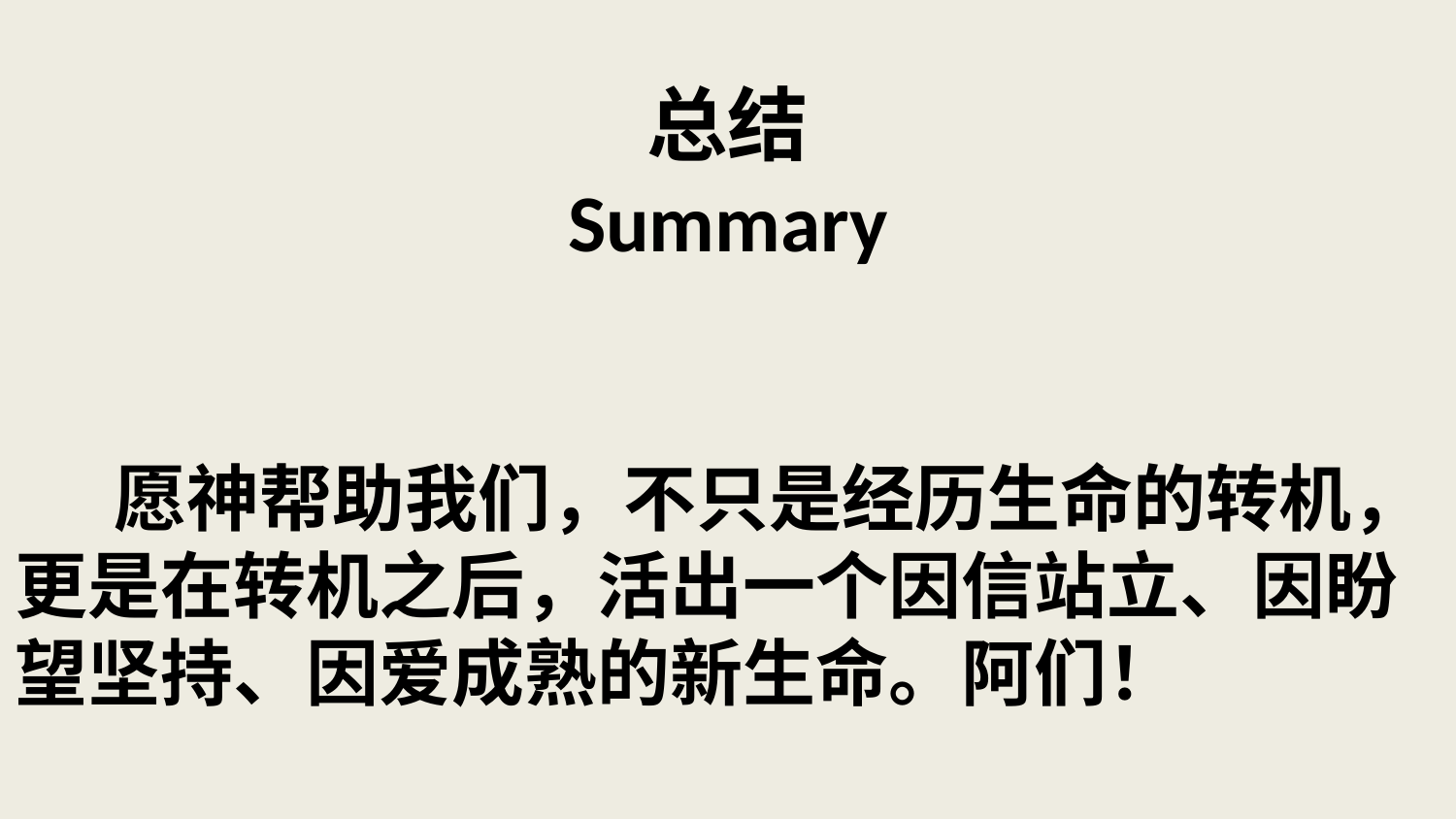

# 总结 Summary

     愿神帮助我们，不只是经历生命的转机，更是在转机之后，活出一个因信站立、因盼望坚持、因爱成熟的新生命。阿们！